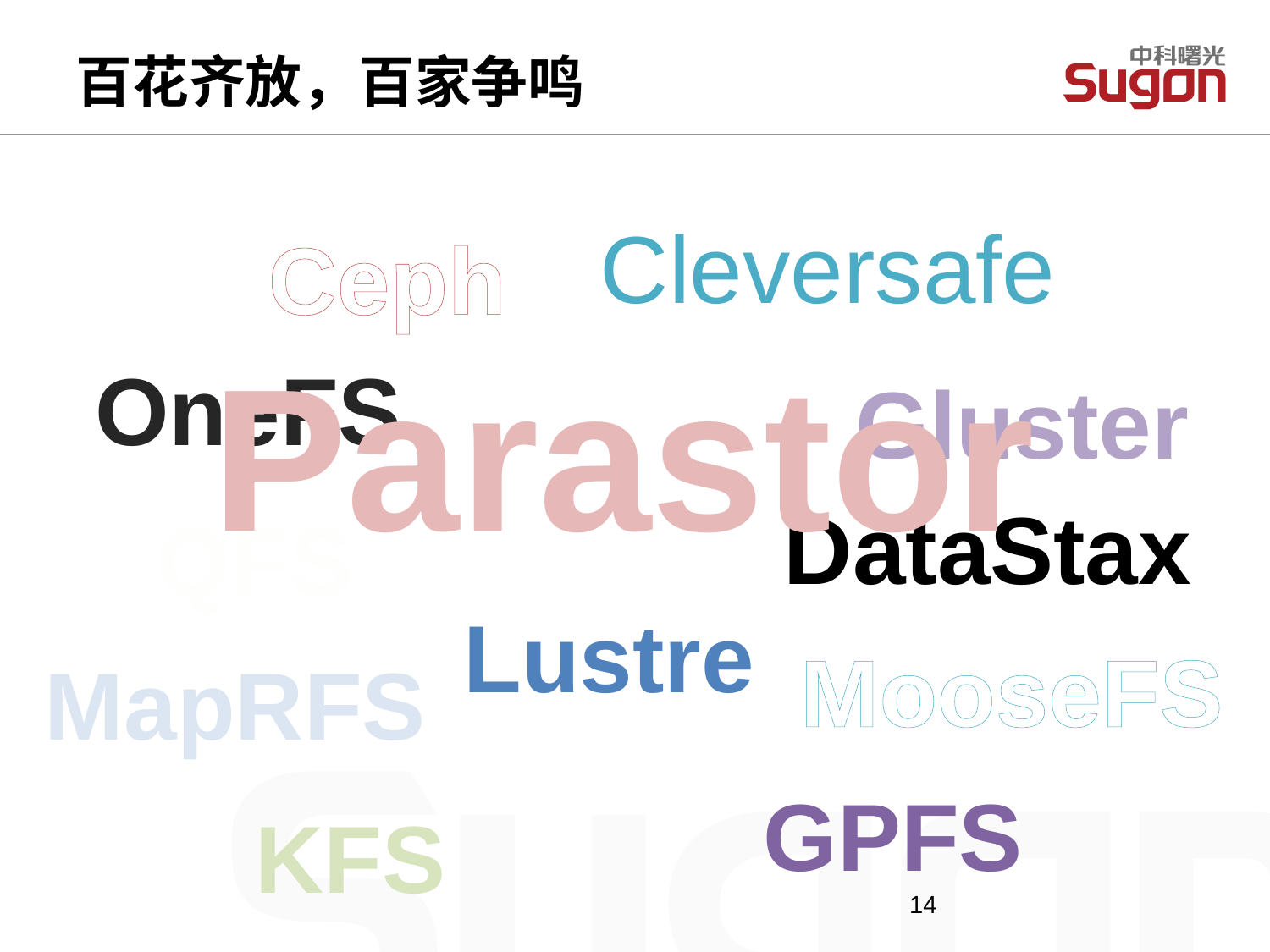

百花齐放，百家争鸣

Cleversafe
Ceph
Parastor
OneFS
Gluster
DataStax
QFS
Lustre
MooseFS
MapRFS
GPFS
KFS
14